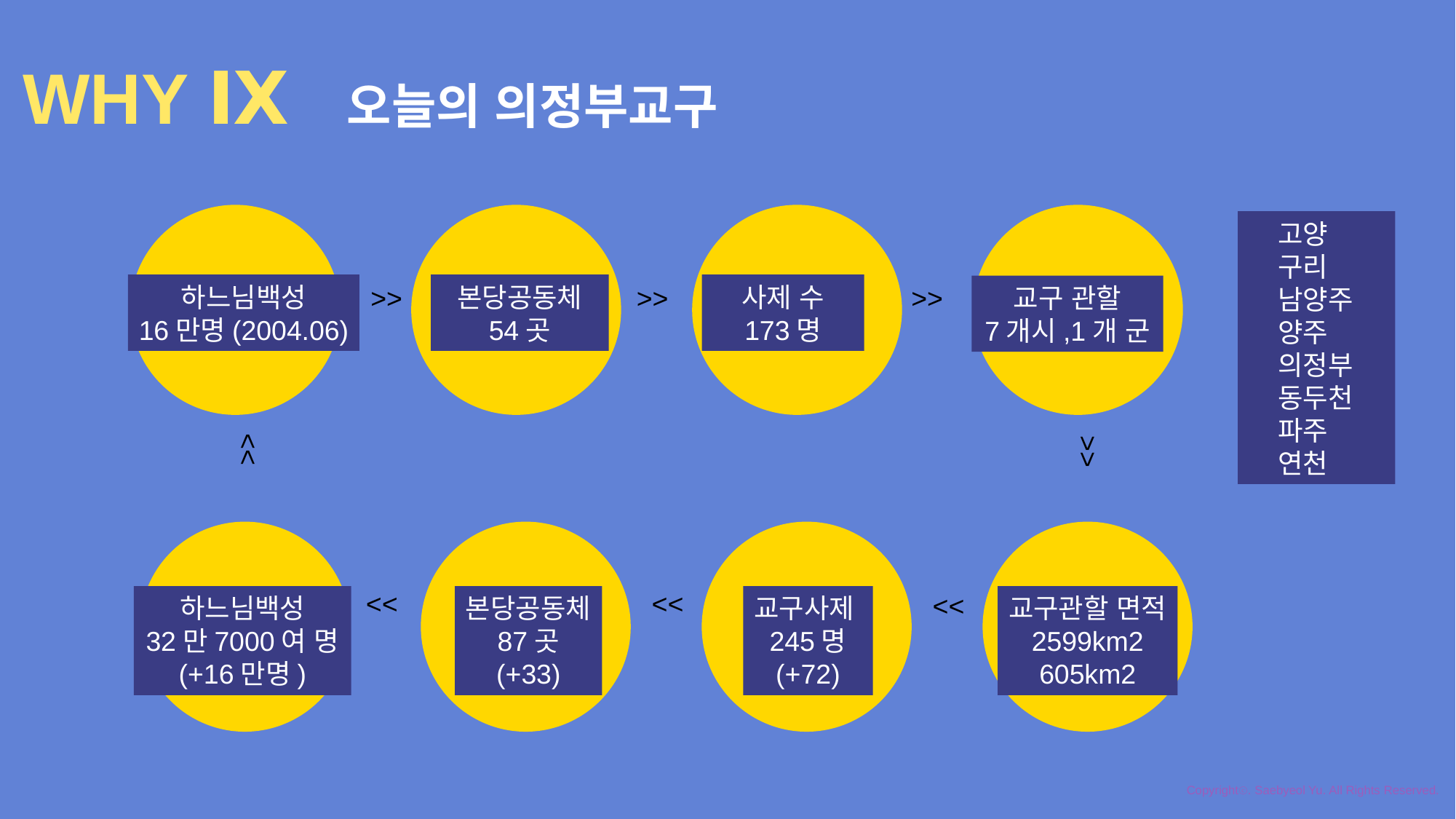

WHY Ⅸ  오늘의 의정부교구

   고양
   구리
   남양주
   양주
   의정부
   동두천
   파주
   연천
하느님백성
16만명(2004.06)
본당공동체
54곳
사제 수
173명
>>
>>
>>
교구 관할
7개시,1개 군
>>
>>

>>
>>
하느님백성
32만7000여 명
(+16만명)
본당공동체
87곳
(+33)
교구사제
245명
(+72)
>>
교구관할 면적
2599km2
605km2
Copyrightⓒ. Saebyeol Yu. All Rights Reserved.